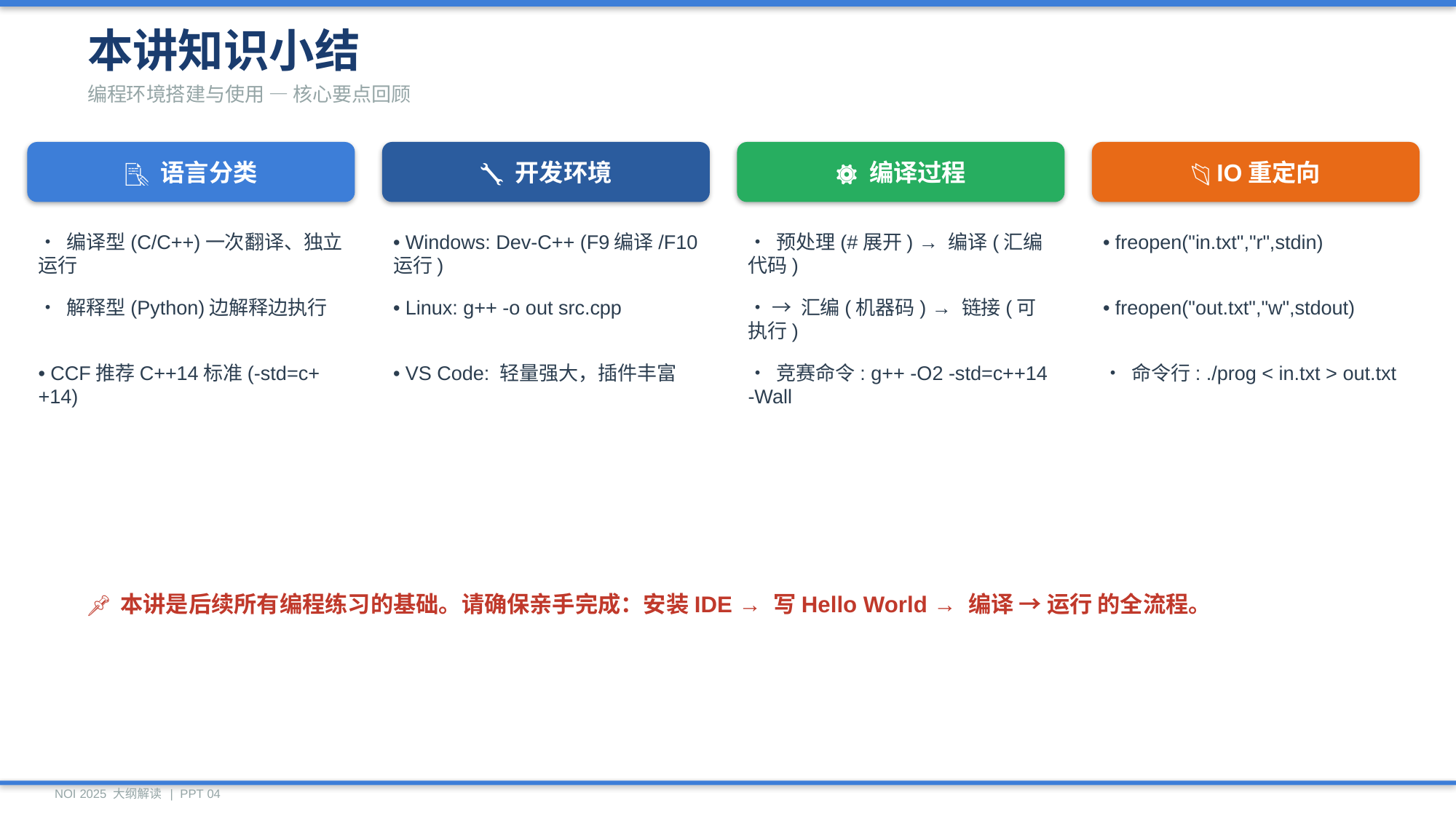

本讲知识小结
编程环境搭建与使用 — 核心要点回顾
📝 语言分类
🔧 开发环境
⚙️ 编译过程
📂 IO重定向
• 编译型(C/C++)一次翻译、独立运行
• Windows: Dev-C++ (F9编译/F10运行)
• 预处理(#展开) → 编译(汇编代码)
• freopen("in.txt","r",stdin)
• 解释型(Python)边解释边执行
• Linux: g++ -o out src.cpp
• → 汇编(机器码) → 链接(可执行)
• freopen("out.txt","w",stdout)
• CCF推荐C++14标准(-std=c++14)
• VS Code: 轻量强大，插件丰富
• 竞赛命令: g++ -O2 -std=c++14 -Wall
• 命令行: ./prog < in.txt > out.txt
📌 本讲是后续所有编程练习的基础。请确保亲手完成：安装IDE → 写Hello World → 编译 → 运行 的全流程。

NOI 2025 大纲解读  |  PPT 04